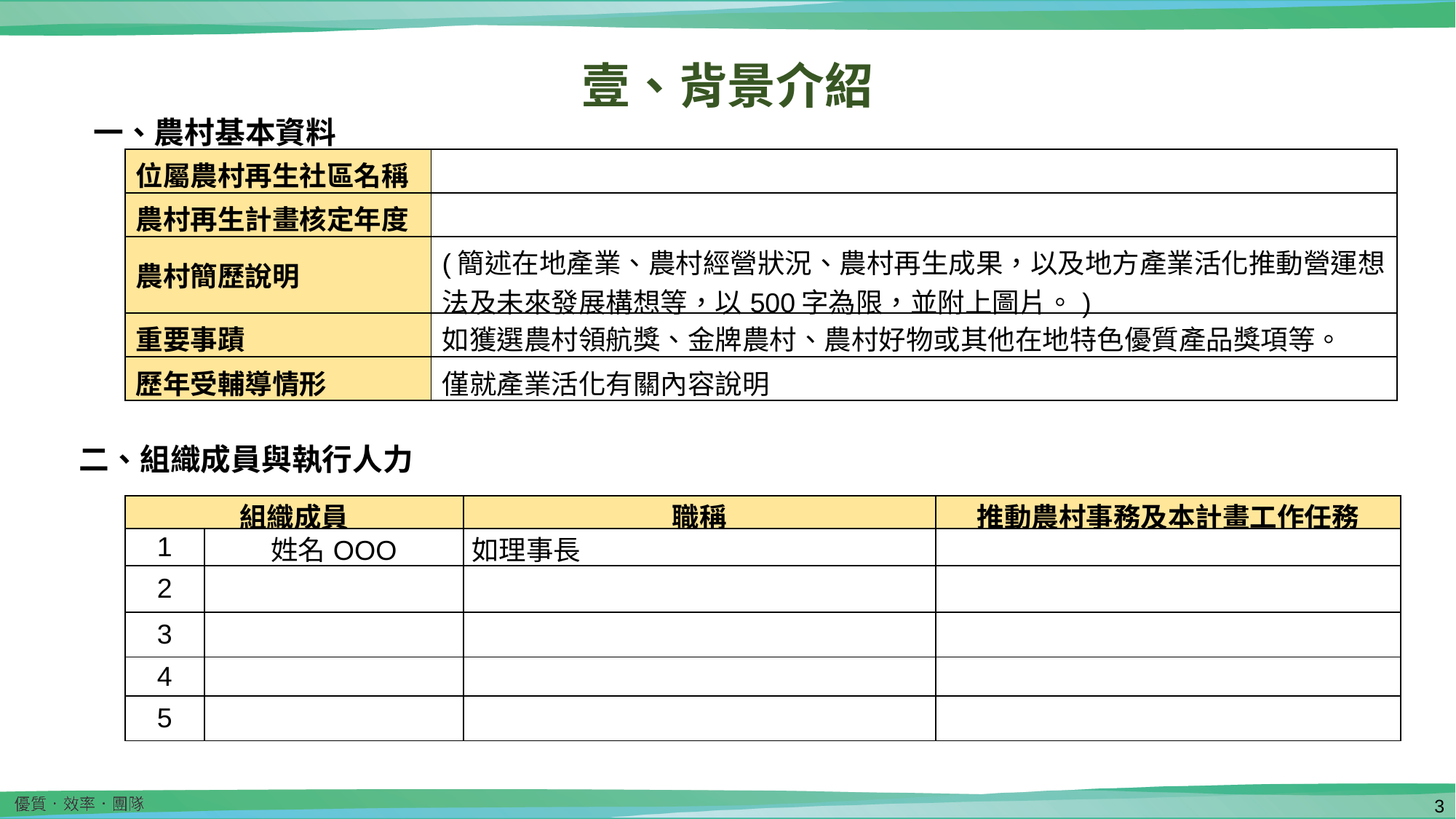

壹、背景介紹
 一、農村基本資料
| 位屬農村再生社區名稱 |  |
| --- | --- |
| 農村再生計畫核定年度 |  |
| 農村簡歷說明 | (簡述在地產業、農村經營狀況、農村再生成果，以及地方產業活化推動營運想法及未來發展構想等，以500字為限，並附上圖片。) |
| 重要事蹟 | 如獲選農村領航獎、金牌農村、農村好物或其他在地特色優質產品獎項等。 |
| 歷年受輔導情形 | 僅就產業活化有關內容說明 |
二、組織成員與執行人力
| 組織成員 |  | 職稱 | 推動農村事務及本計畫工作任務 |
| --- | --- | --- | --- |
| 1 | 姓名OOO | 如理事長 |  |
| 2 |  |  |  |
| 3 |  |  |  |
| 4 |  |  |  |
| 5 |  |  |  |
3